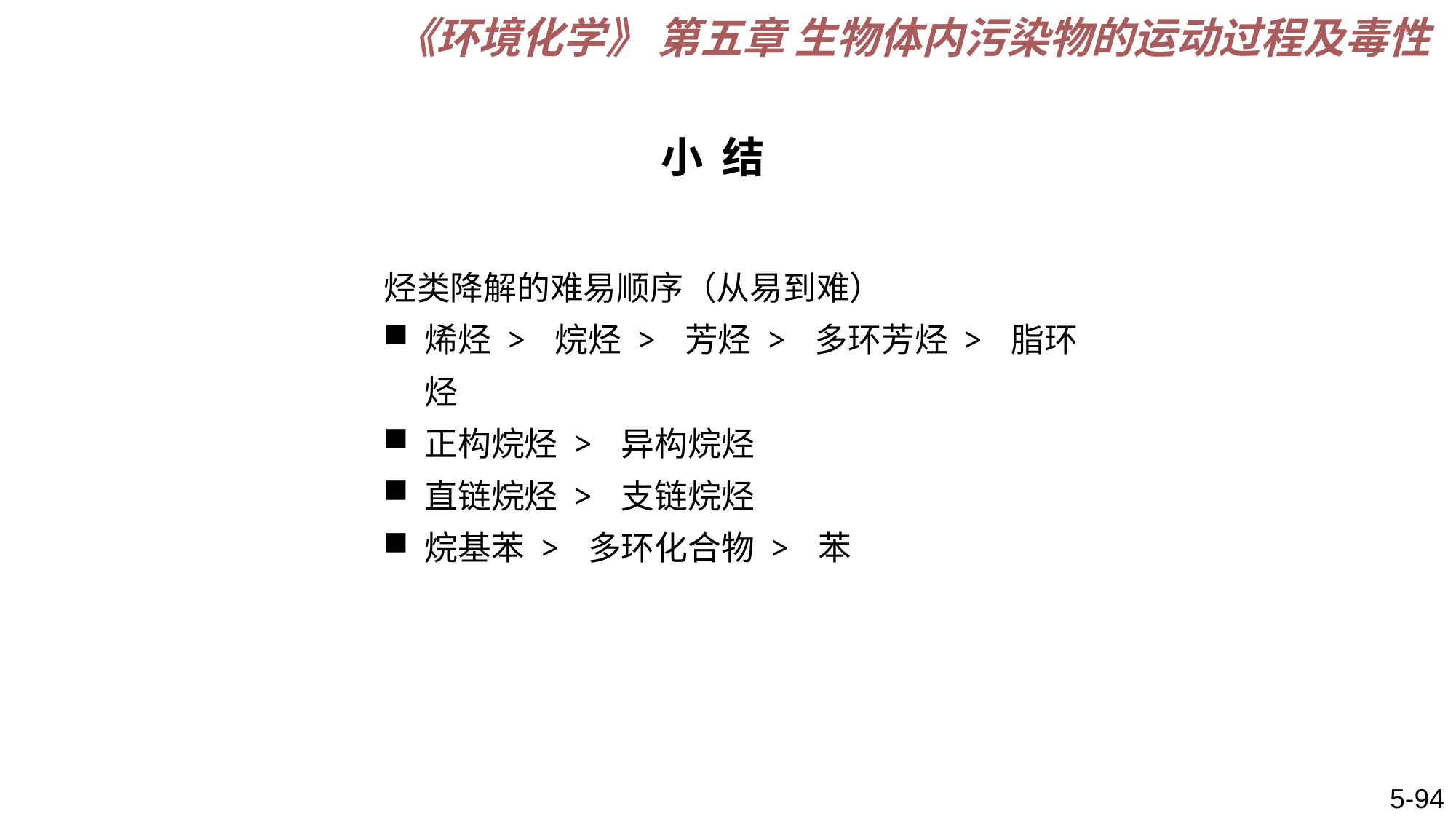

《环境化学》 第五章 生物体内污染物的运动过程及毒性
小  结
烃类降解的难易顺序（从易到难）
烯烃 > 烷烃 > 芳烃 > 多环芳烃 > 脂环烃
正构烷烃 > 异构烷烃
直链烷烃 > 支链烷烃
烷基苯 > 多环化合物 > 苯
5-94